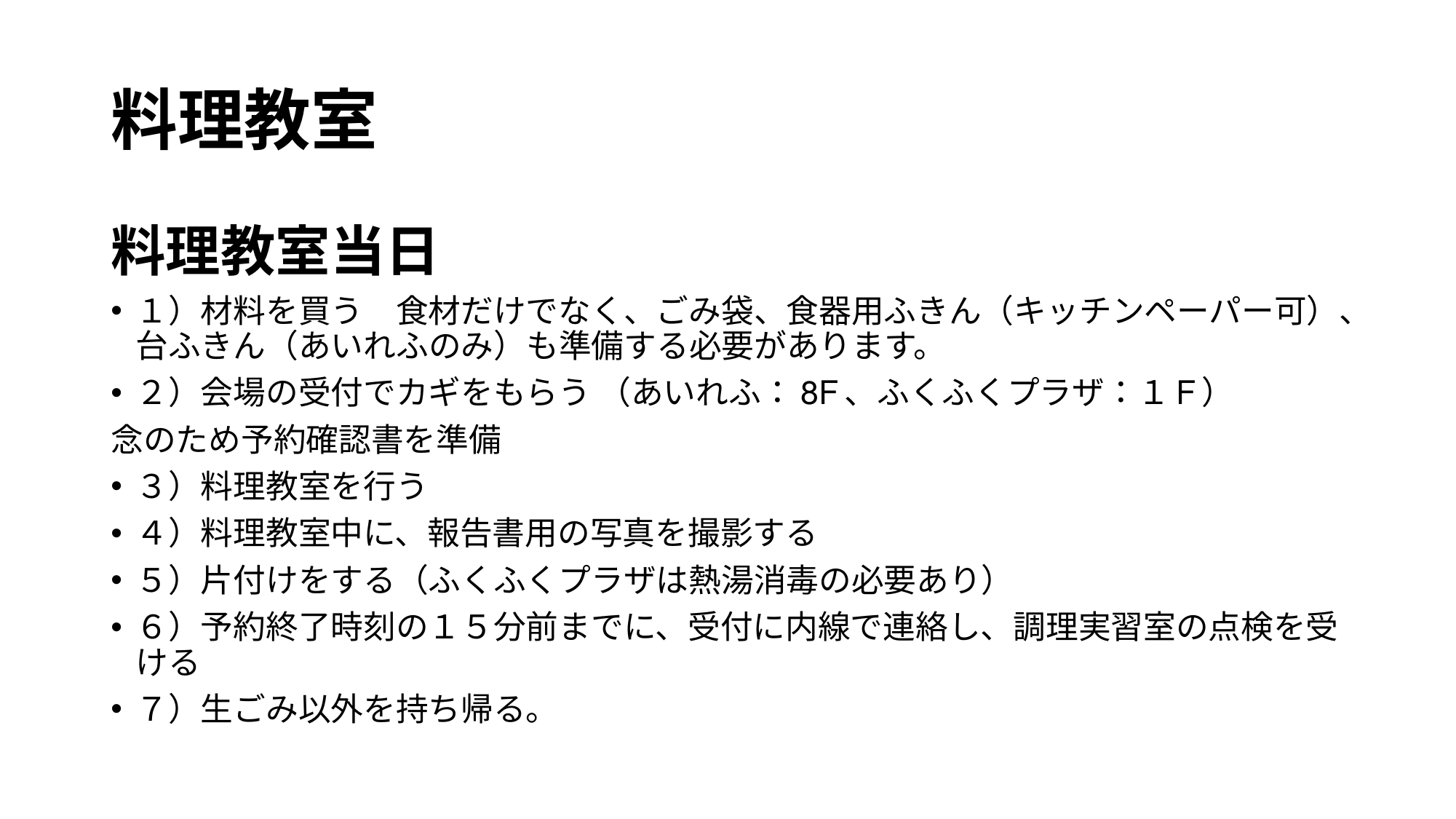

# 料理教室
料理教室当日
１）材料を買う　食材だけでなく、ごみ袋、食器用ふきん（キッチンペーパー可）、台ふきん（あいれふのみ）も準備する必要があります。
２）会場の受付でカギをもらう （あいれふ：8F、ふくふくプラザ：１F）
念のため予約確認書を準備
３）料理教室を行う
４）料理教室中に、報告書用の写真を撮影する
５）片付けをする（ふくふくプラザは熱湯消毒の必要あり）
６）予約終了時刻の１５分前までに、受付に内線で連絡し、調理実習室の点検を受ける
７）生ごみ以外を持ち帰る。